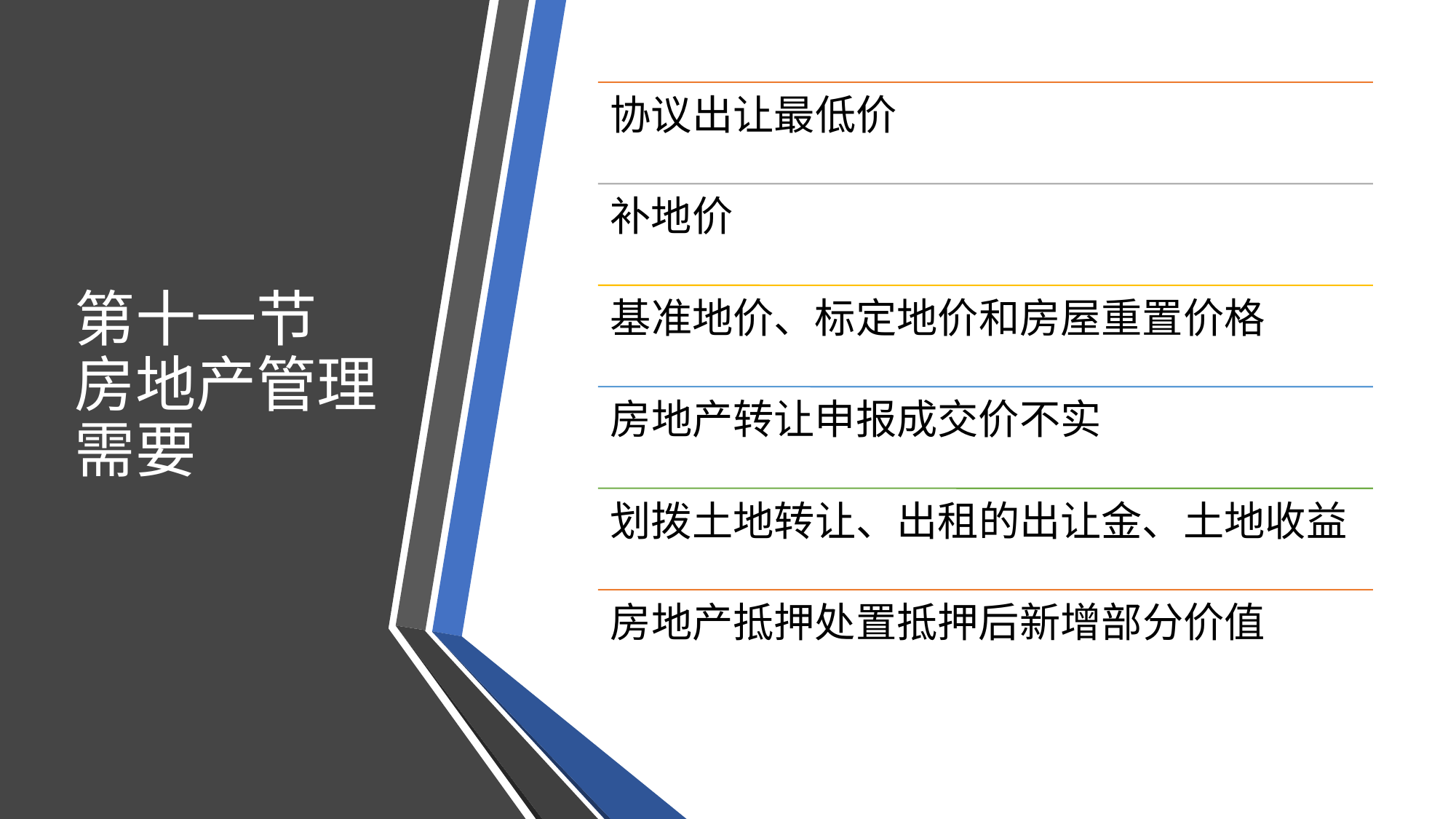

# 第十一节 房地产管理需要
协议出让最低价
补地价
基准地价、标定地价和房屋重置价格
房地产转让申报成交价不实
划拨土地转让、出租的出让金、土地收益
房地产抵押处置抵押后新增部分价值